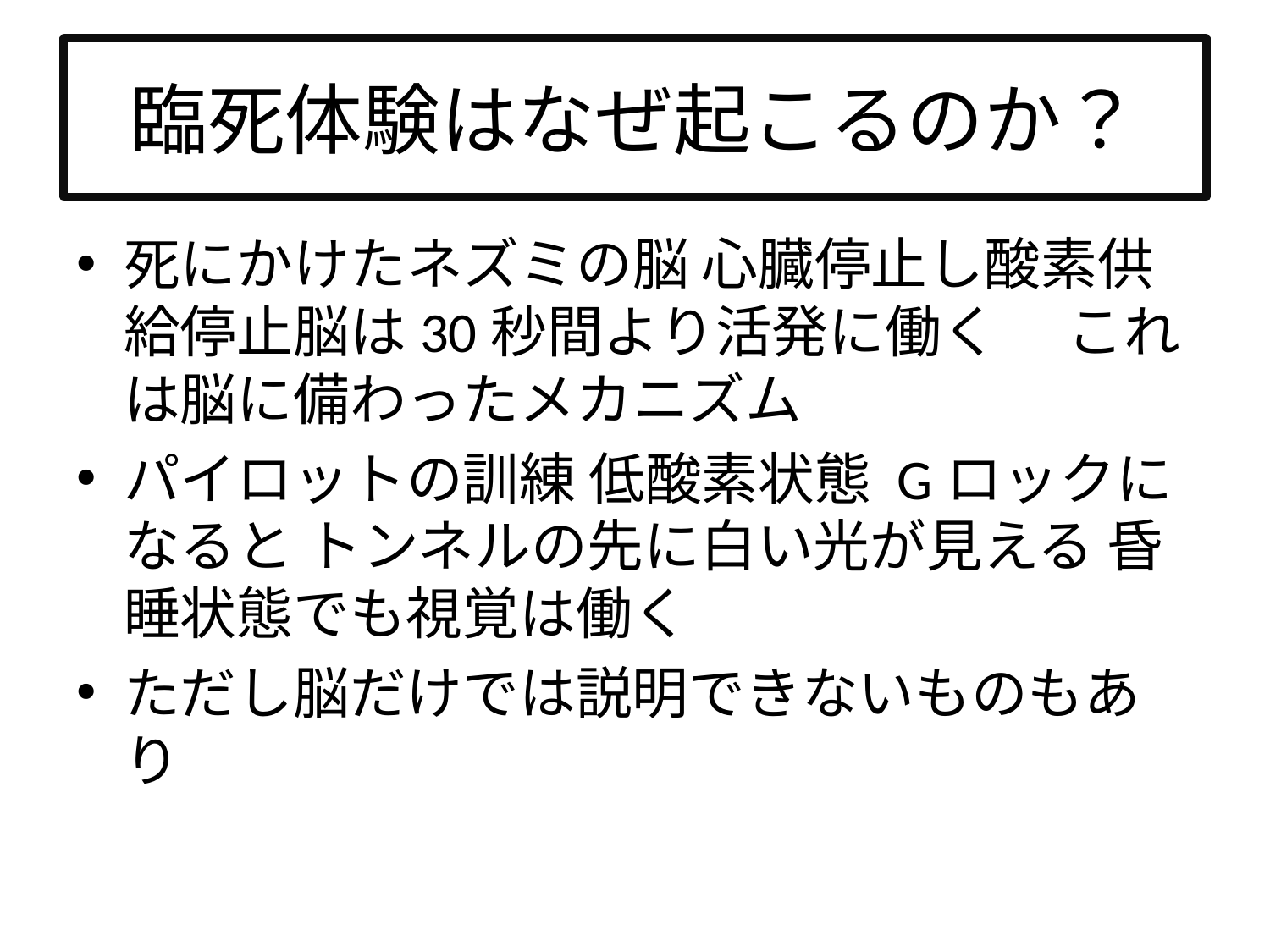

# 臨死体験はなぜ起こるのか？
死にかけたネズミの脳 心臓停止し酸素供給停止︎脳は30秒間より活発に働く 　これは脳に備わったメカニズム
パイロットの訓練 低酸素状態 Gロックになると トンネルの先に白い光が見える 昏睡状態でも視覚は働く
ただし脳だけでは説明できないものもあり